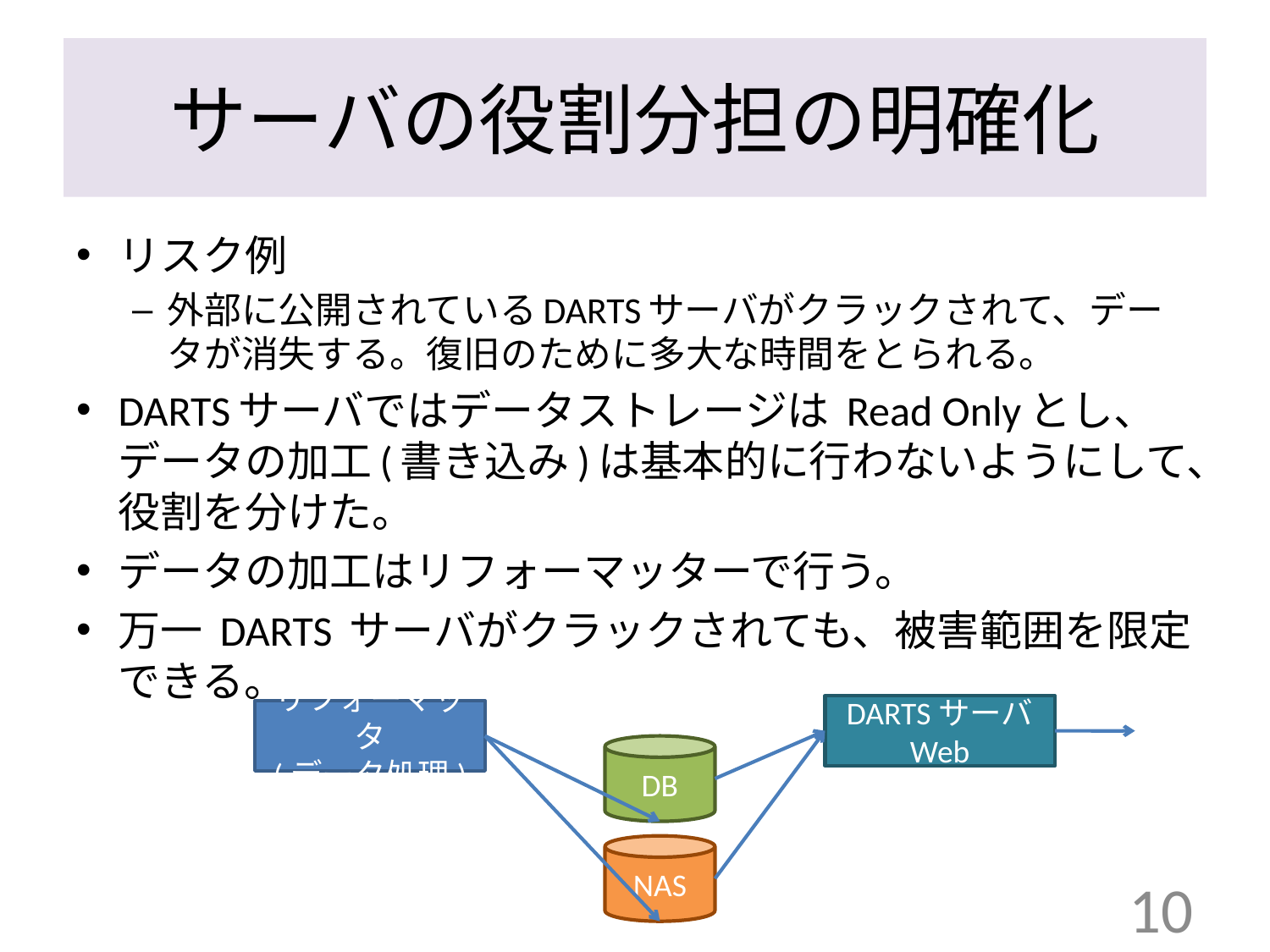

# サーバの役割分担の明確化
リスク例
外部に公開されているDARTSサーバがクラックされて、データが消失する。復旧のために多大な時間をとられる。
DARTSサーバではデータストレージは Read Onlyとし、データの加工(書き込み)は基本的に行わないようにして、役割を分けた。
データの加工はリフォーマッターで行う。
万一 DARTS サーバがクラックされても、被害範囲を限定できる。
DARTSサーバ
Web
リフォーマッタ
(データ処理)
DB
NAS
10